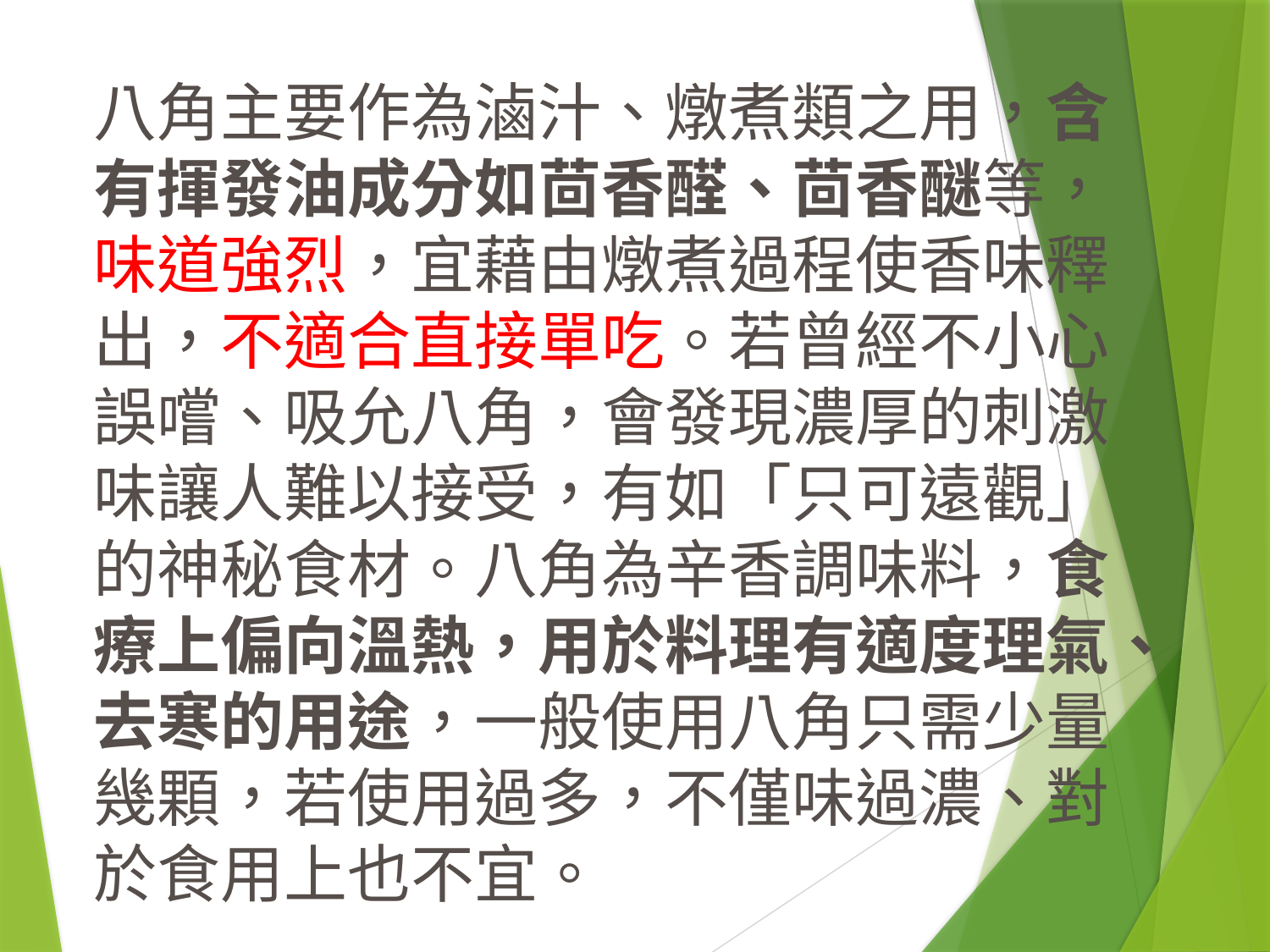

# 八角主要作為滷汁、燉煮類之用，含有揮發油成分如茴香醛、茴香醚等，味道強烈，宜藉由燉煮過程使香味釋出，不適合直接單吃。若曾經不小心誤嚐、吸允八角，會發現濃厚的刺激味讓人難以接受，有如「只可遠觀」的神秘食材。八角為辛香調味料，食療上偏向溫熱，用於料理有適度理氣、去寒的用途，一般使用八角只需少量幾顆，若使用過多，不僅味過濃、對於食用上也不宜。